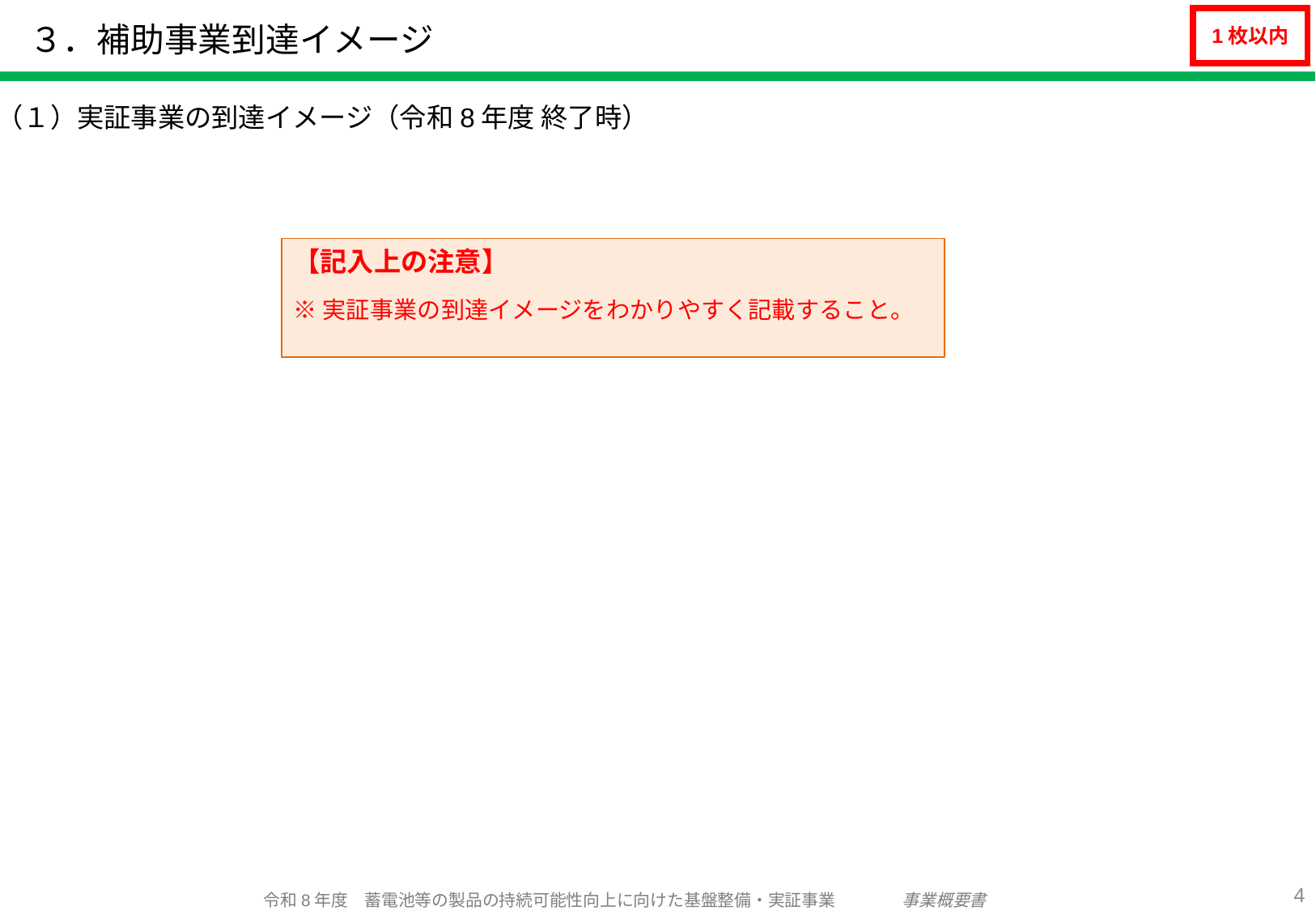

３．補助事業到達イメージ
1枚以内
（１）実証事業の到達イメージ（令和8年度 終了時）
【記入上の注意】

※実証事業の到達イメージをわかりやすく記載すること。
4